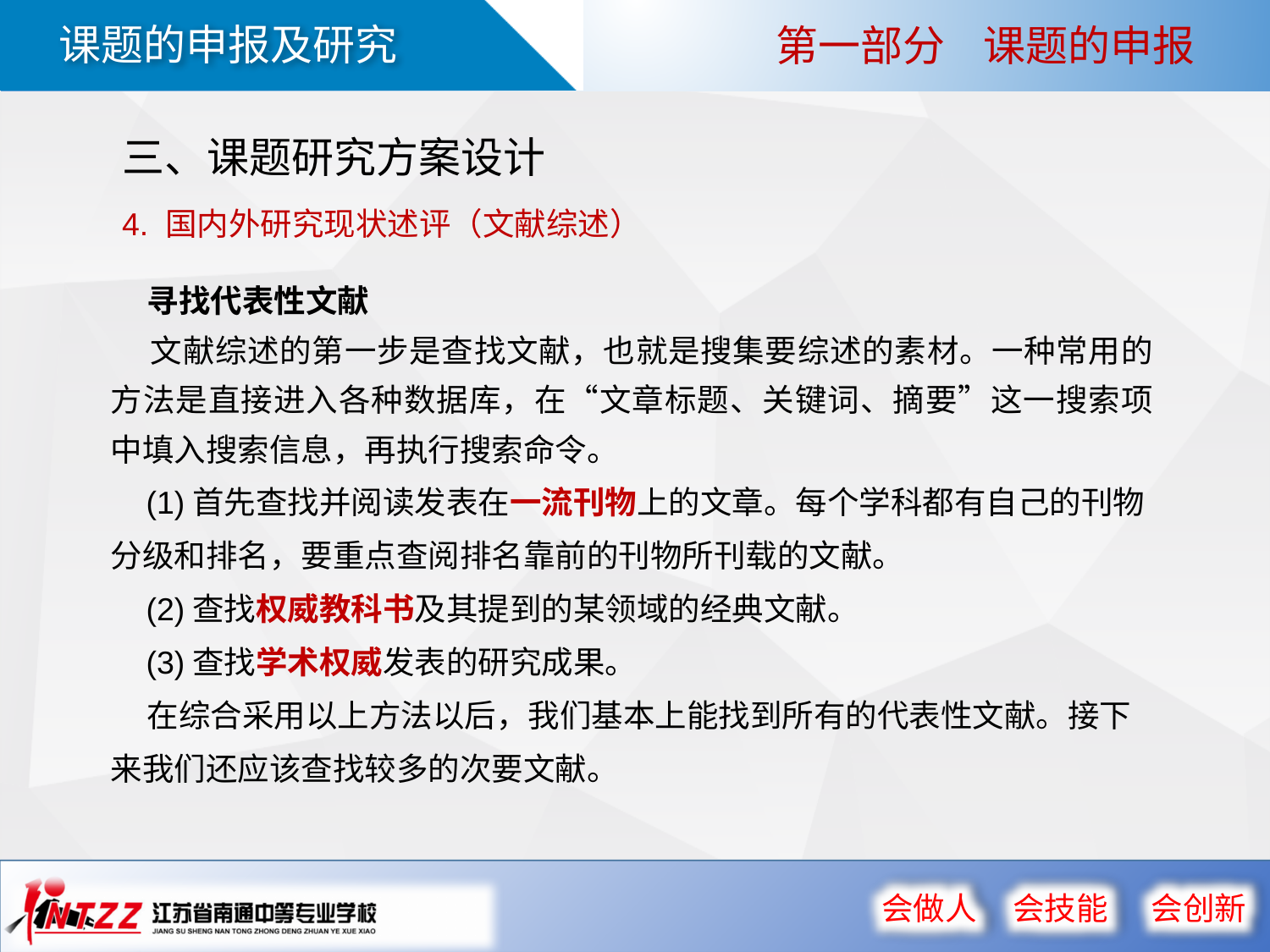

第一部分    课题的申报
三、课题研究方案设计
4. 国内外研究现状述评（文献综述）

    寻找代表性文献
    文献综述的第一步是查找文献，也就是搜集要综述的素材。一种常用的方法是直接进入各种数据库，在“文章标题、关键词、摘要”这一搜索项中填入搜索信息，再执行搜索命令。
    (1)首先查找并阅读发表在一流刊物上的文章。每个学科都有自己的刊物分级和排名，要重点查阅排名靠前的刊物所刊载的文献。
    (2)查找权威教科书及其提到的某领域的经典文献。
    (3)查找学术权威发表的研究成果。
    在综合采用以上方法以后，我们基本上能找到所有的代表性文献。接下来我们还应该查找较多的次要文献。